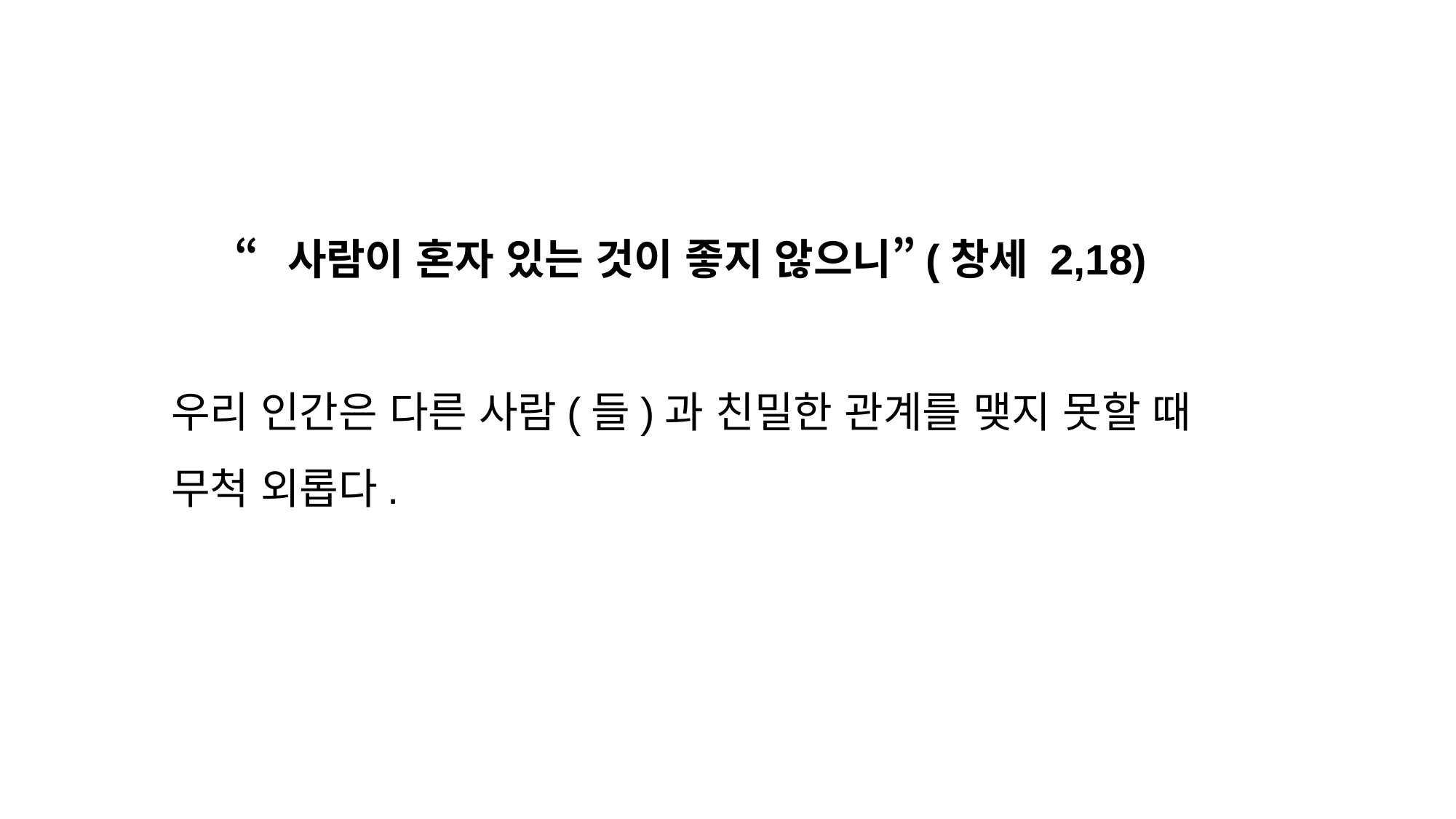

“사람이 혼자 있는 것이 좋지 않으니”(창세 2,18)

우리 인간은 다른 사람(들)과 친밀한 관계를 맺지 못할 때
무척 외롭다.